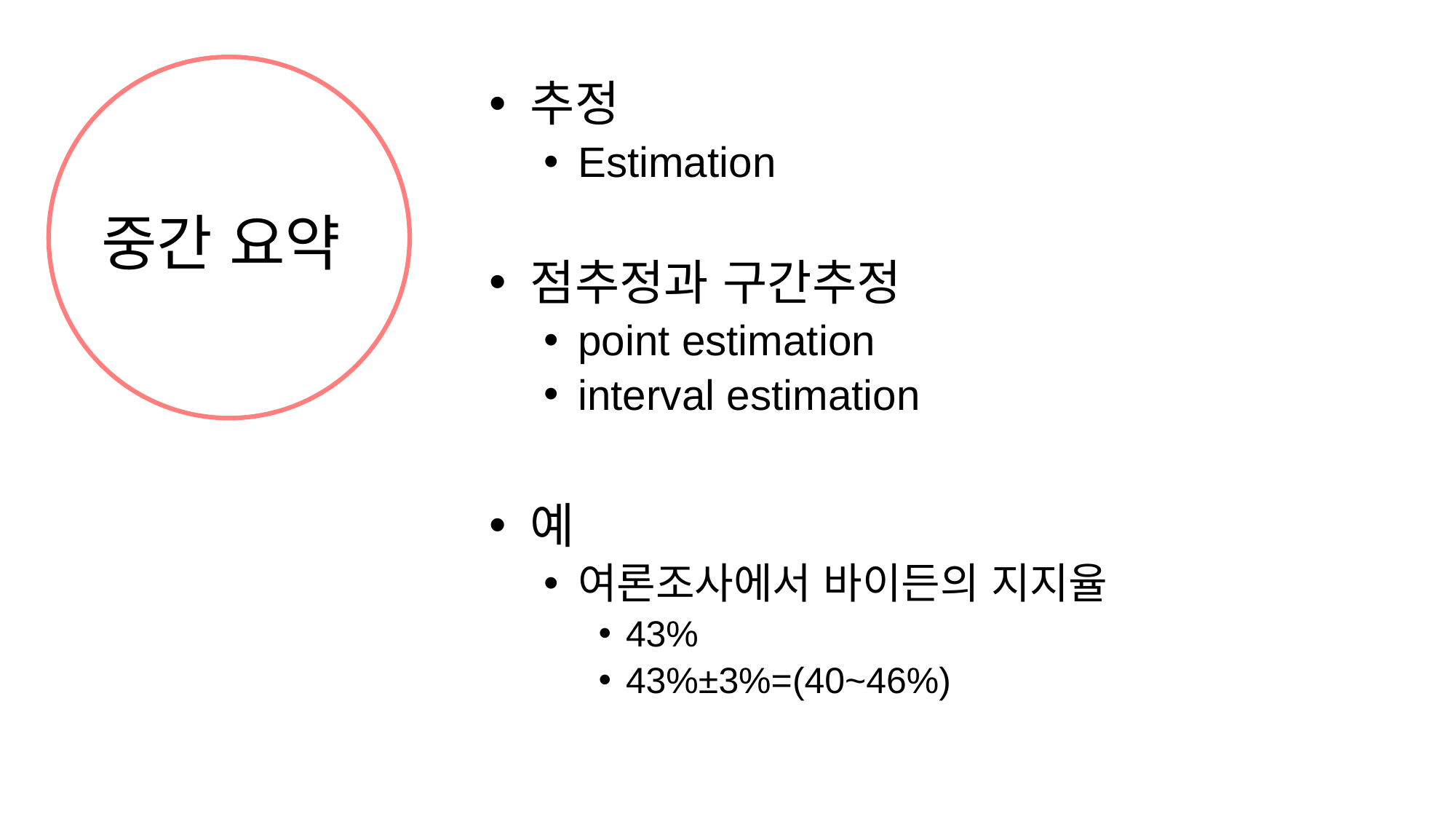

추정
Estimation

점추정과 구간추정
point estimation
interval estimation

예
여론조사에서 바이든의 지지율
43%
43%±3%=(40~46%)
# 중간 요약